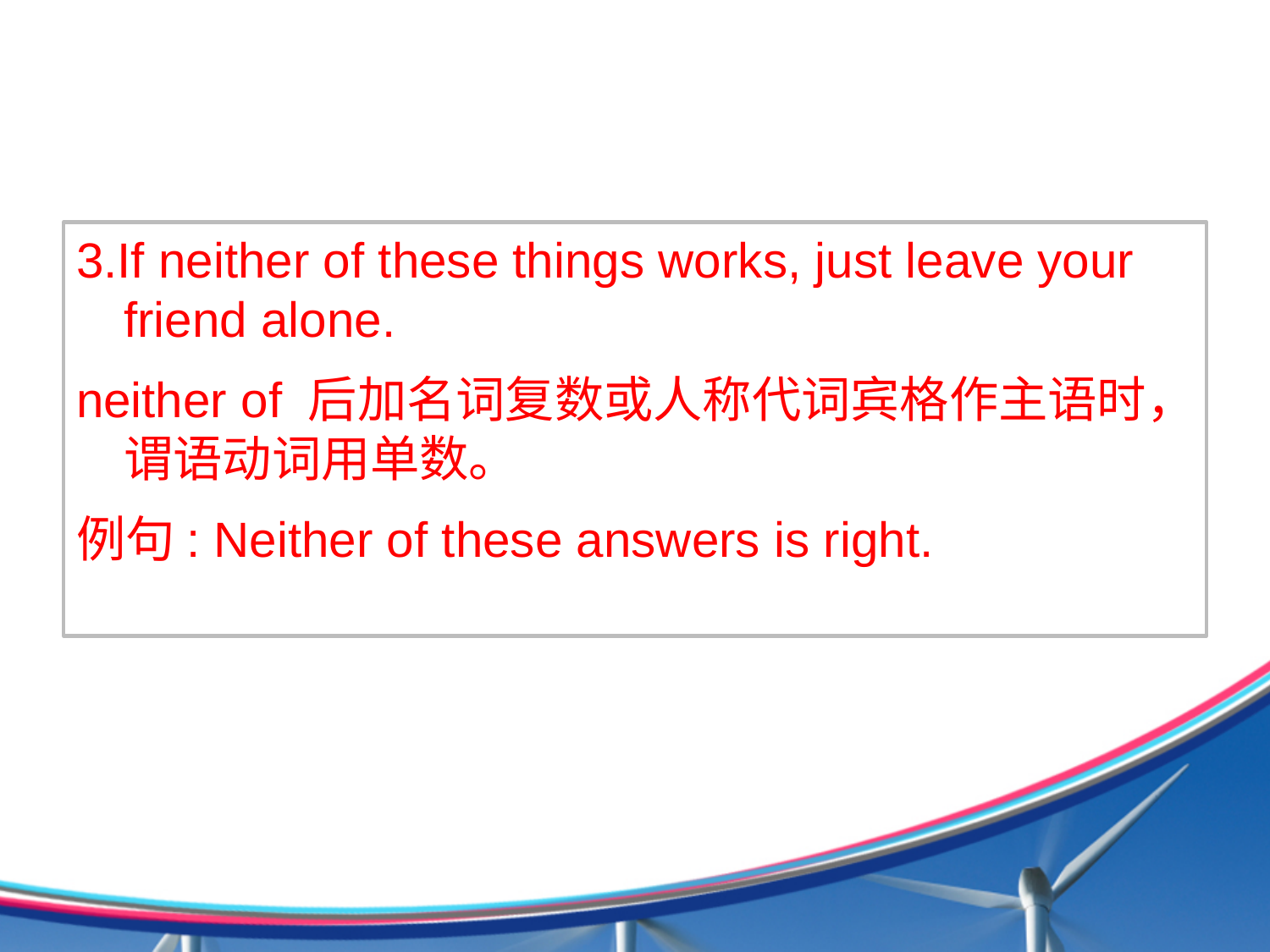

#
3.If neither of these things works, just leave your friend alone.
neither of 后加名词复数或人称代词宾格作主语时，谓语动词用单数。
例句: Neither of these answers is right.